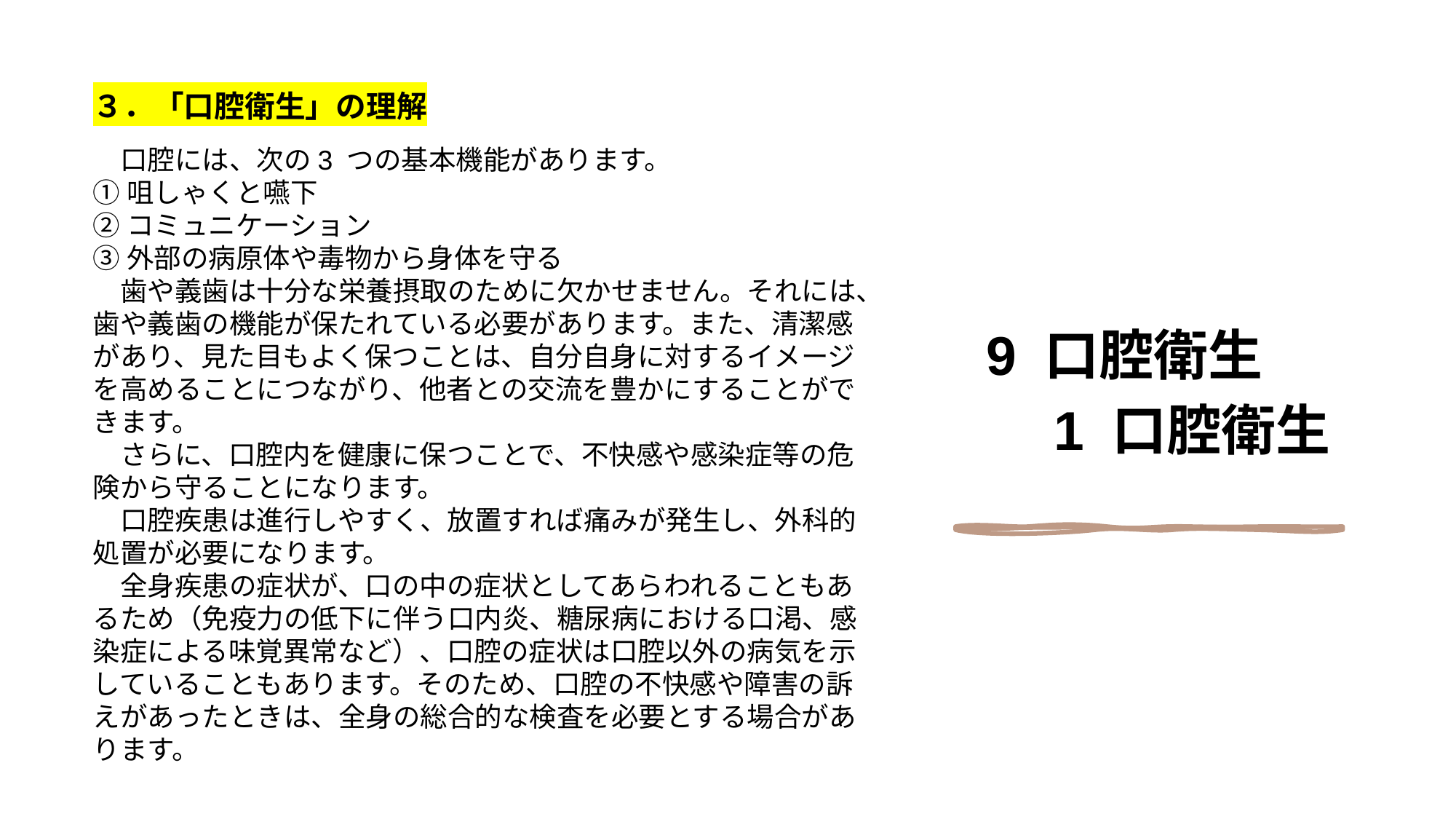

３．「口腔衛生」の理解

　口腔には、次の3 つの基本機能があります。
①咀しゃくと嚥下
②コミュニケーション
③外部の病原体や毒物から身体を守る
　歯や義歯は十分な栄養摂取のために欠かせません。それには、歯や義歯の機能が保たれている必要があります。また、清潔感があり、見た目もよく保つことは、自分自身に対するイメージを高めることにつながり、他者との交流を豊かにすることができます。
　さらに、口腔内を健康に保つことで、不快感や感染症等の危険から守ることになります。
　口腔疾患は進行しやすく、放置すれば痛みが発生し、外科的処置が必要になります。
　全身疾患の症状が、口の中の症状としてあらわれることもあるため（免疫力の低下に伴う口内炎、糖尿病における口渇、感染症による味覚異常など）、口腔の症状は口腔以外の病気を示していることもあります。そのため、口腔の不快感や障害の訴えがあったときは、全身の総合的な検査を必要とする場合があります。
9 口腔衛生
　1 口腔衛生